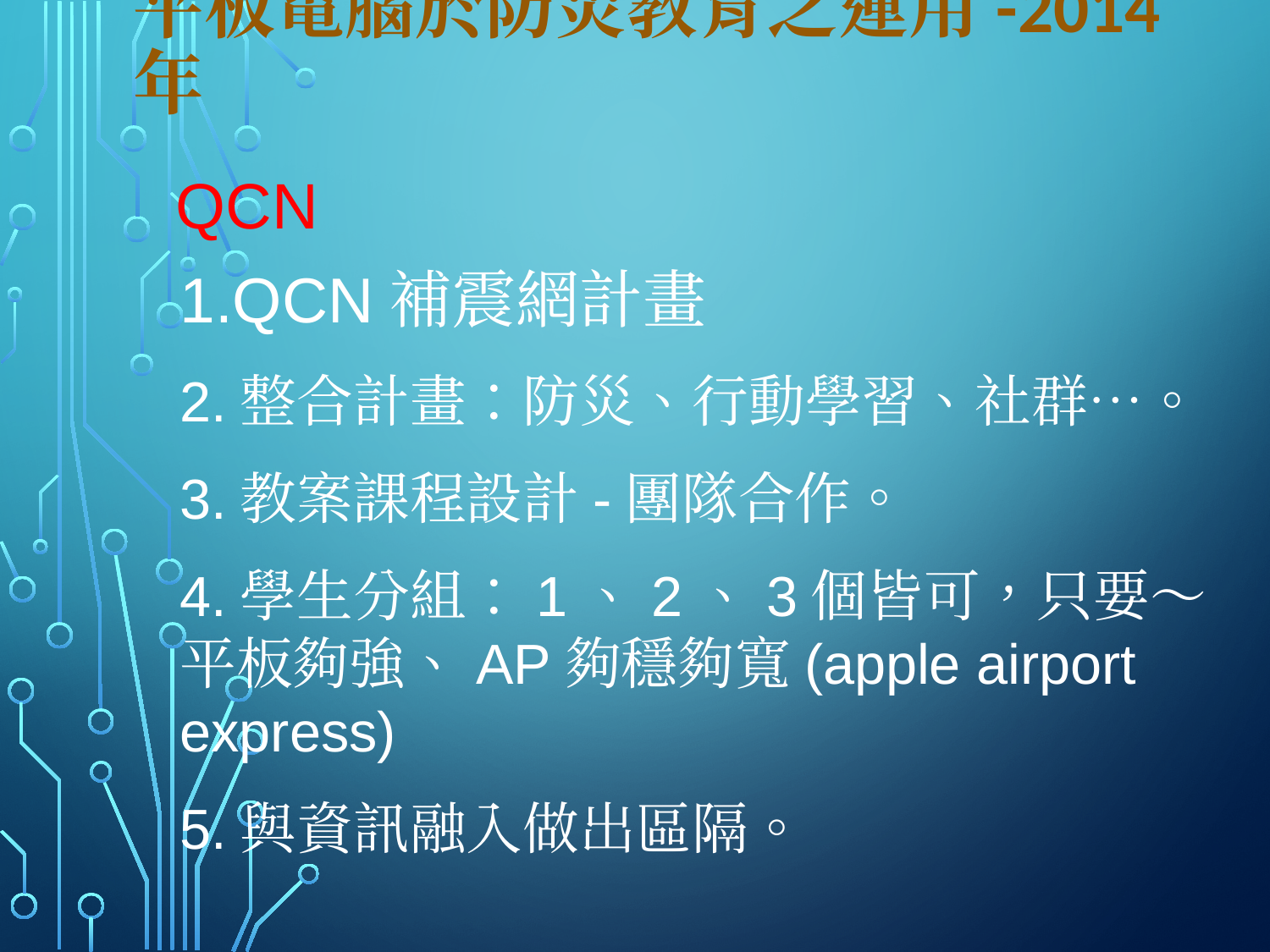

# 平板電腦於防災教育之運用-2014年
QCN
1.QCN補震網計畫

2.整合計畫：防災、行動學習、社群…。

3.教案課程設計-團隊合作。

4.學生分組：1、2、3個皆可，只要～平板夠強、AP夠穩夠寬(apple airport express)

5.與資訊融入做出區隔。